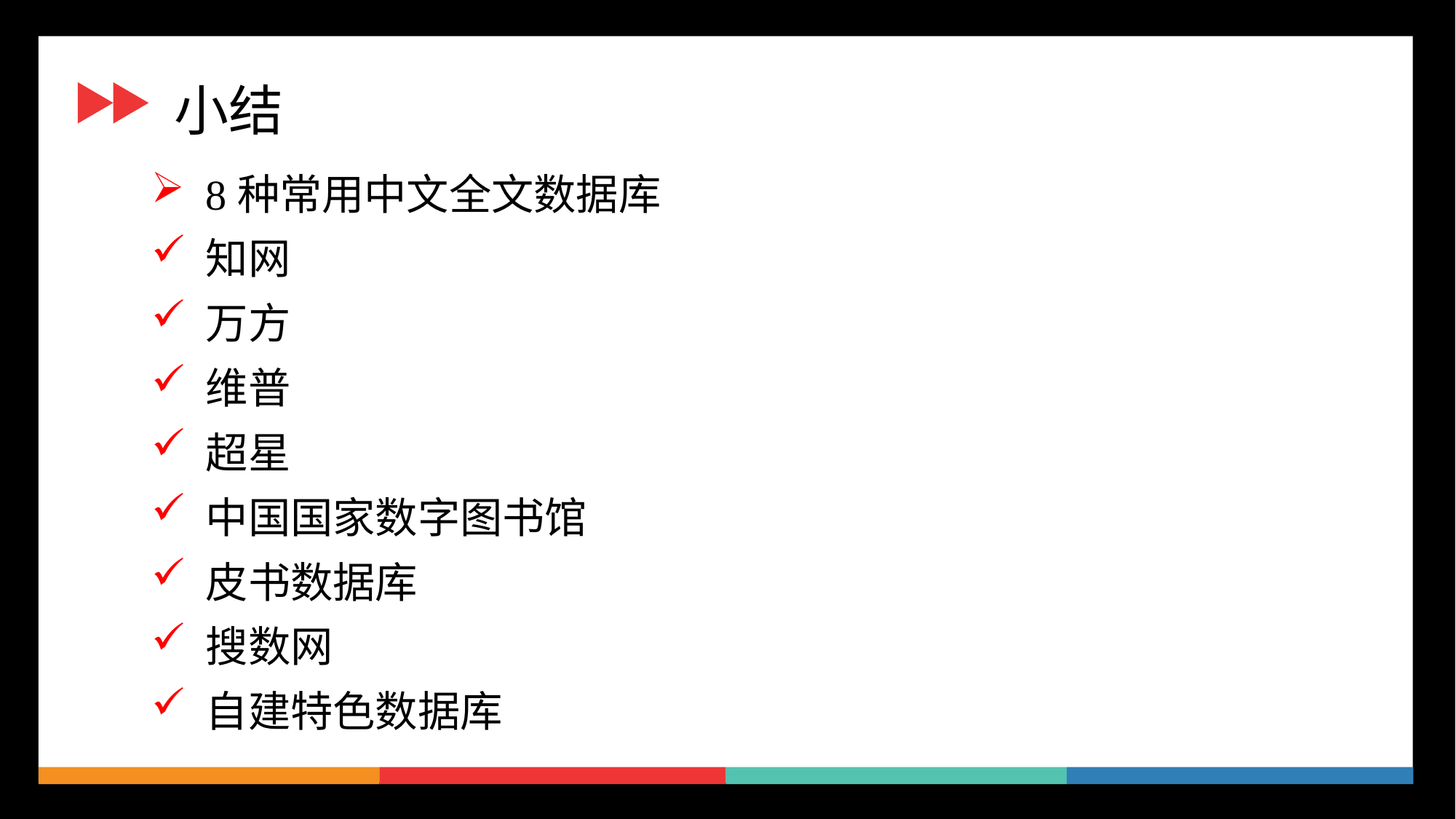

小结

8种常用中文全文数据库
知网
万方
维普
超星
中国国家数字图书馆
皮书数据库
搜数网
自建特色数据库